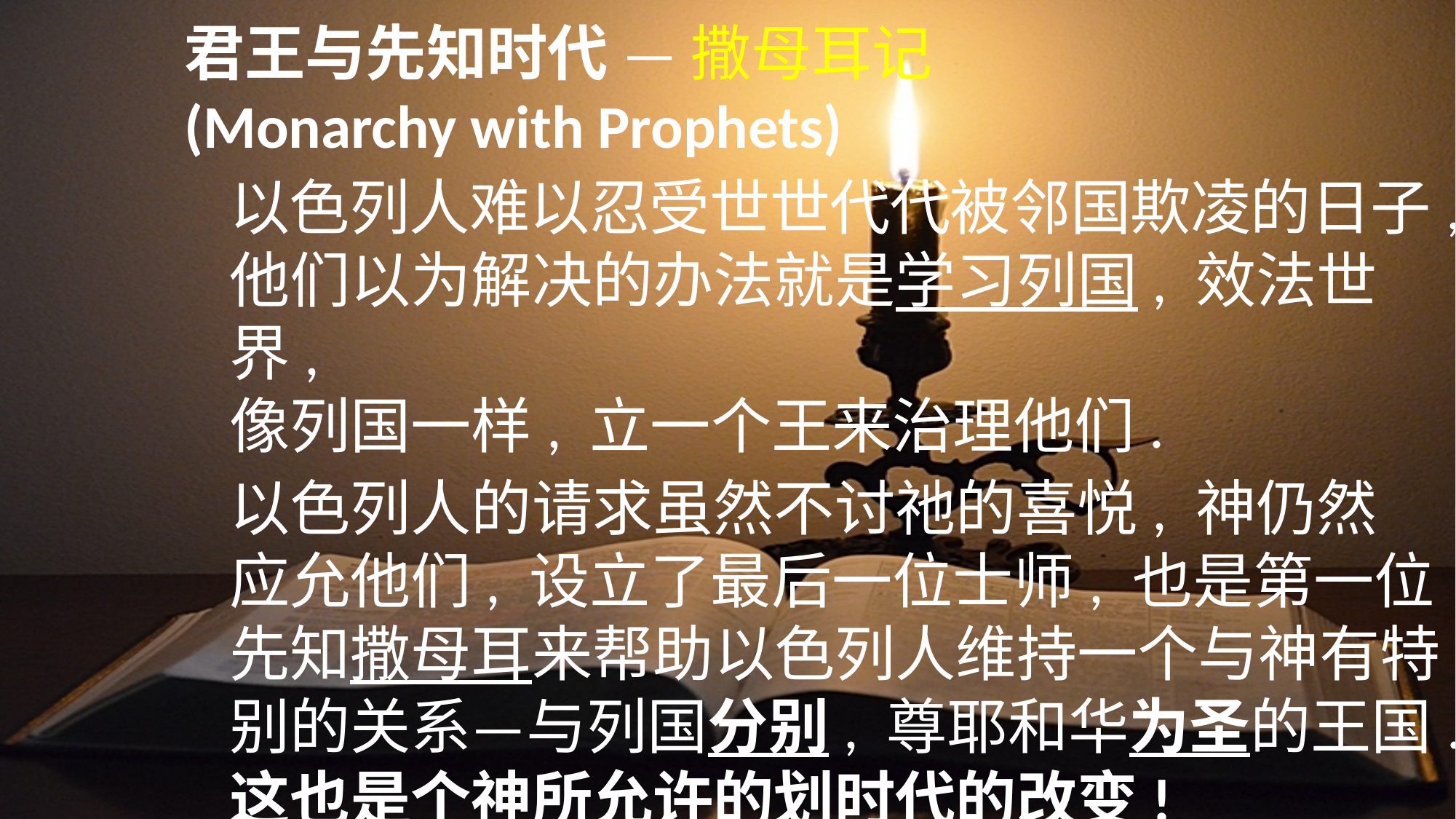

君王与先知时代 — 撒母耳记
(Monarchy with Prophets)
	以色列人难以忍受世世代代被邻国欺凌的日子,
	他们以为解决的办法就是学习列国, 效法世界,
	像列国一样, 立一个王来治理他们.
	以色列人的请求虽然不讨祂的喜悦, 神仍然
	应允他们, 设立了最后一位士师, 也是第一位
	先知撒母耳来帮助以色列人维持一个与神有特
	别的关系—与列国分别, 尊耶和华为圣的王国.
	这也是个神所允许的划时代的改变!